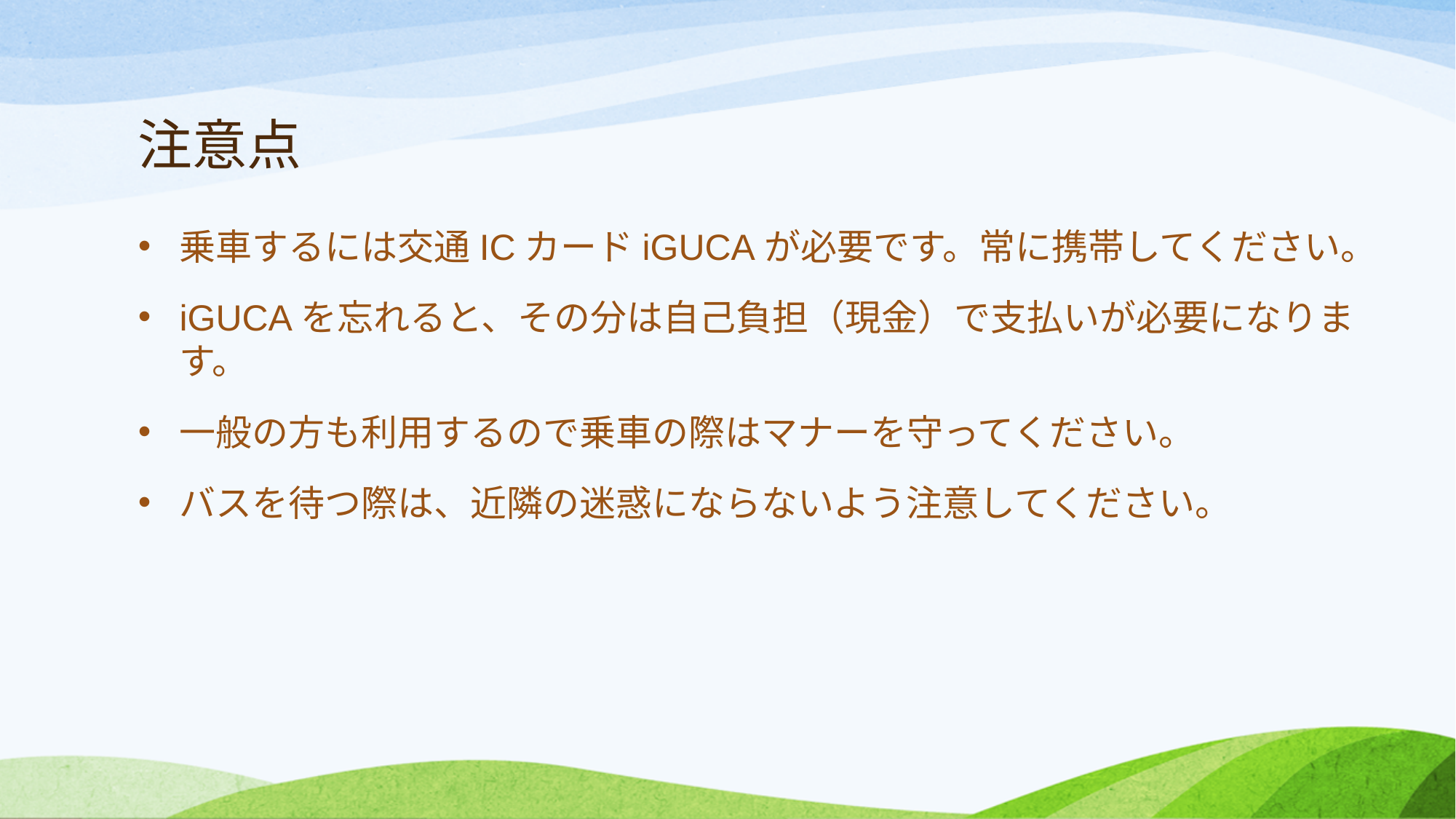

# 注意点
乗車するには交通ICカードiGUCAが必要です。常に携帯してください。
iGUCAを忘れると、その分は自己負担（現金）で支払いが必要になります。
一般の方も利用するので乗車の際はマナーを守ってください。
バスを待つ際は、近隣の迷惑にならないよう注意してください。